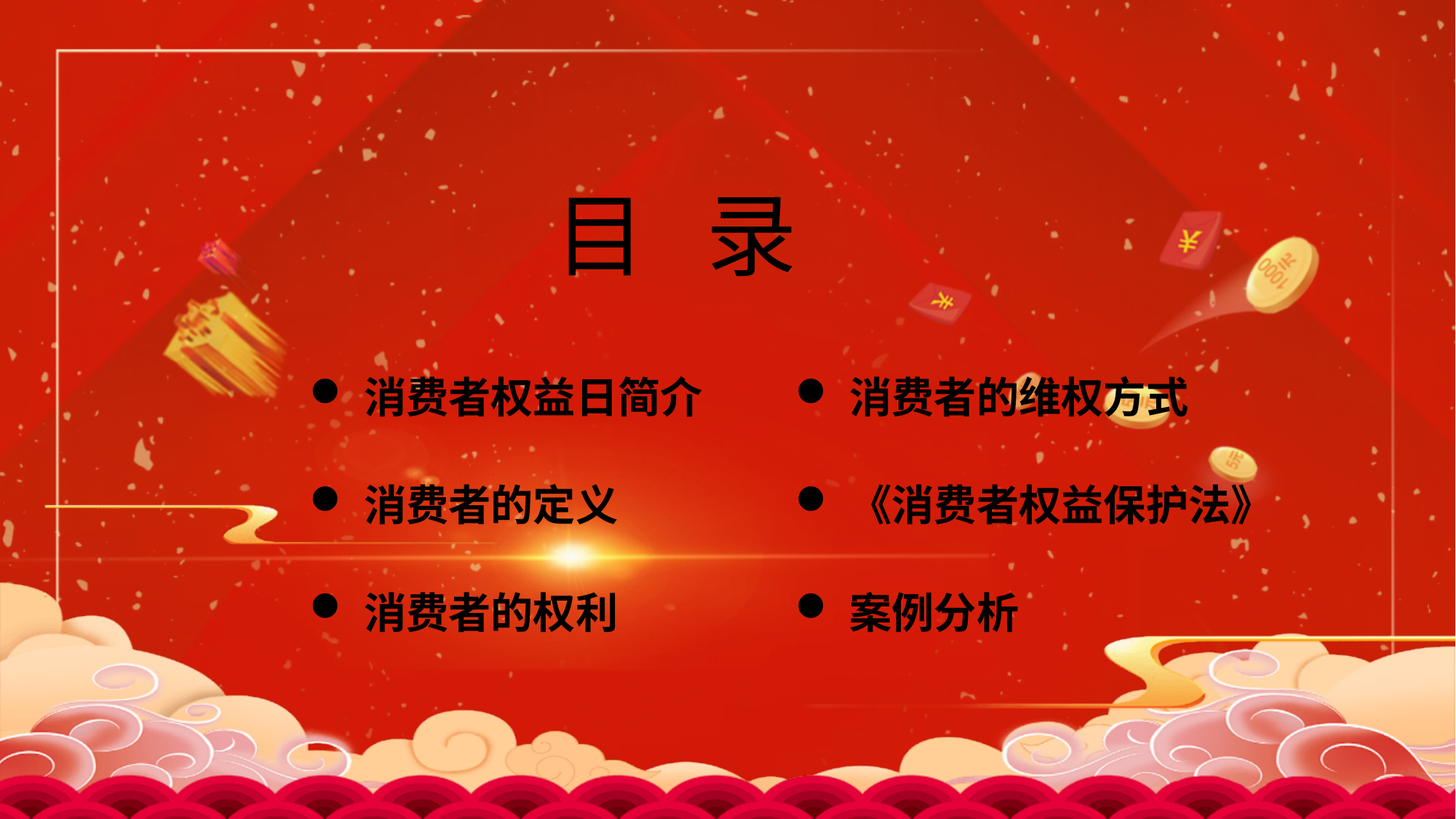

目   录
消费者权益日简介
消费者的维权方式
消费者的定义
《消费者权益保护法》
消费者的权利
案例分析